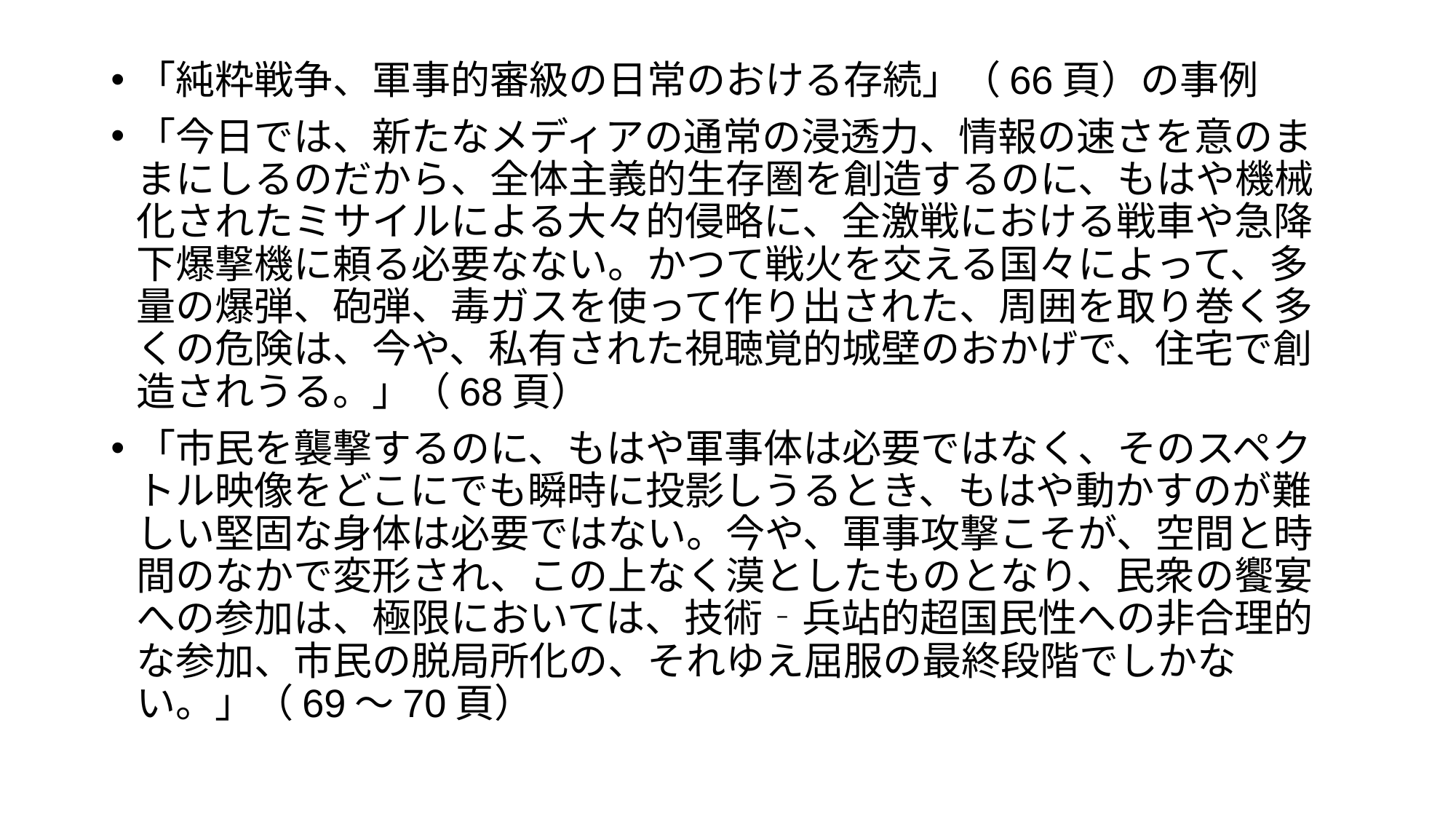

#
「純粋戦争、軍事的審級の日常のおける存続」（66頁）の事例
「今日では、新たなメディアの通常の浸透力、情報の速さを意のままにしるのだから、全体主義的生存圏を創造するのに、もはや機械化されたミサイルによる大々的侵略に、全激戦における戦車や急降下爆撃機に頼る必要なない。かつて戦火を交える国々によって、多量の爆弾、砲弾、毒ガスを使って作り出された、周囲を取り巻く多くの危険は、今や、私有された視聴覚的城壁のおかげで、住宅で創造されうる。」（68頁）
「市民を襲撃するのに、もはや軍事体は必要ではなく、そのスペクトル映像をどこにでも瞬時に投影しうるとき、もはや動かすのが難しい堅固な身体は必要ではない。今や、軍事攻撃こそが、空間と時間のなかで変形され、この上なく漠としたものとなり、民衆の饗宴への参加は、極限においては、技術‐兵站的超国民性への非合理的な参加、市民の脱局所化の、それゆえ屈服の最終段階でしかない。」（69～70頁）